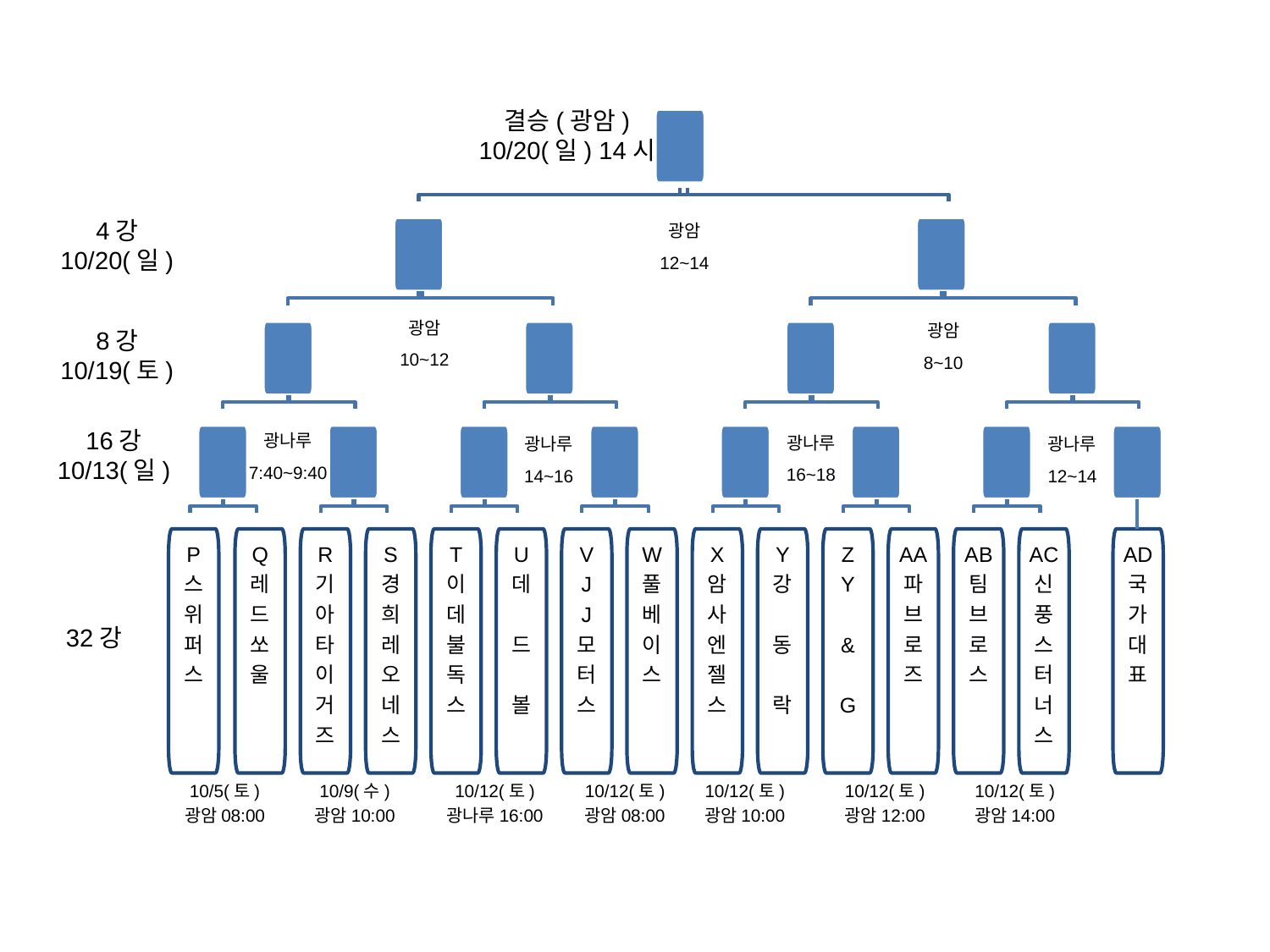

결승(광암)
10/20(일) 14시

광암
12~14
4강
10/20(일)

광암
10~12
광암
8~10
8강
10/19(토)

광나루
7:40~9:40
광나루
16~18
광나루
14~16
광나루
12~14
16강
10/13(일)

P
스
위
퍼
스
Q
레
드
쏘
울
R
기
아
타
이
거
즈
S
경
희
레
오
네
스
T
이
데
불
독
스
U
데

드

볼
V
J
J
모
터
스
W
풀
베
이
스
X
암
사
엔
젤
스
Y
강

동

락
Z
Y

&

G

AA
파
브
로
즈
AB
팀
브
로
스
AC
신
풍
스
터
너
스

AD
국
가
대
표
32강
10/5(토)
광암08:00
10/9(수)
광암10:00
10/12(토)
광나루16:00
10/12(토)
광암08:00
10/12(토)
광암10:00
10/12(토)
광암12:00
10/12(토)
광암14:00